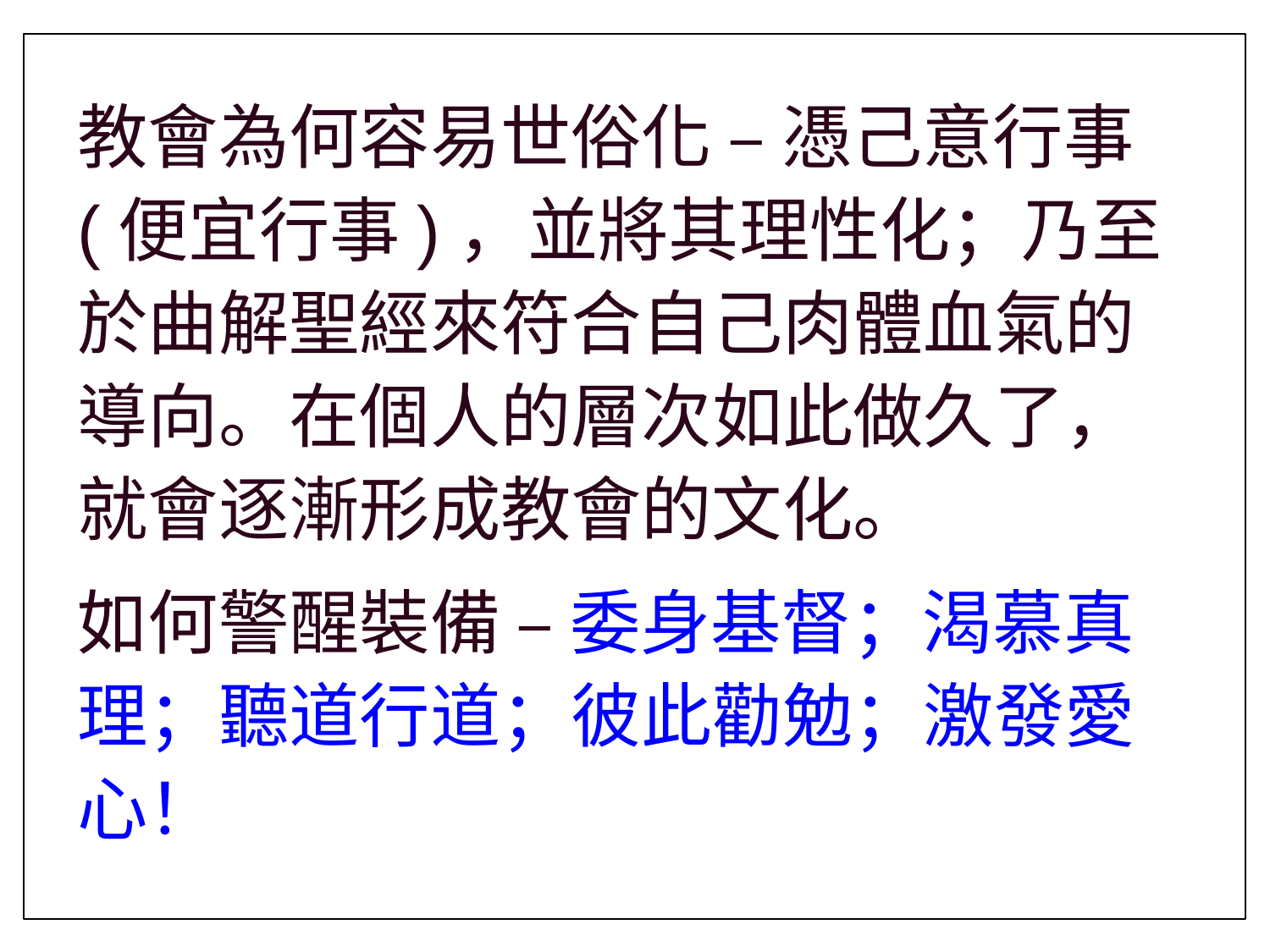

教會為何容易世俗化 – 憑己意行事(便宜行事)，並將其理性化；乃至於曲解聖經來符合自己肉體血氣的導向。在個人的層次如此做久了，就會逐漸形成教會的文化。
如何警醒裝備 – 委身基督；渴慕真理；聽道行道；彼此勸勉；激發愛心！